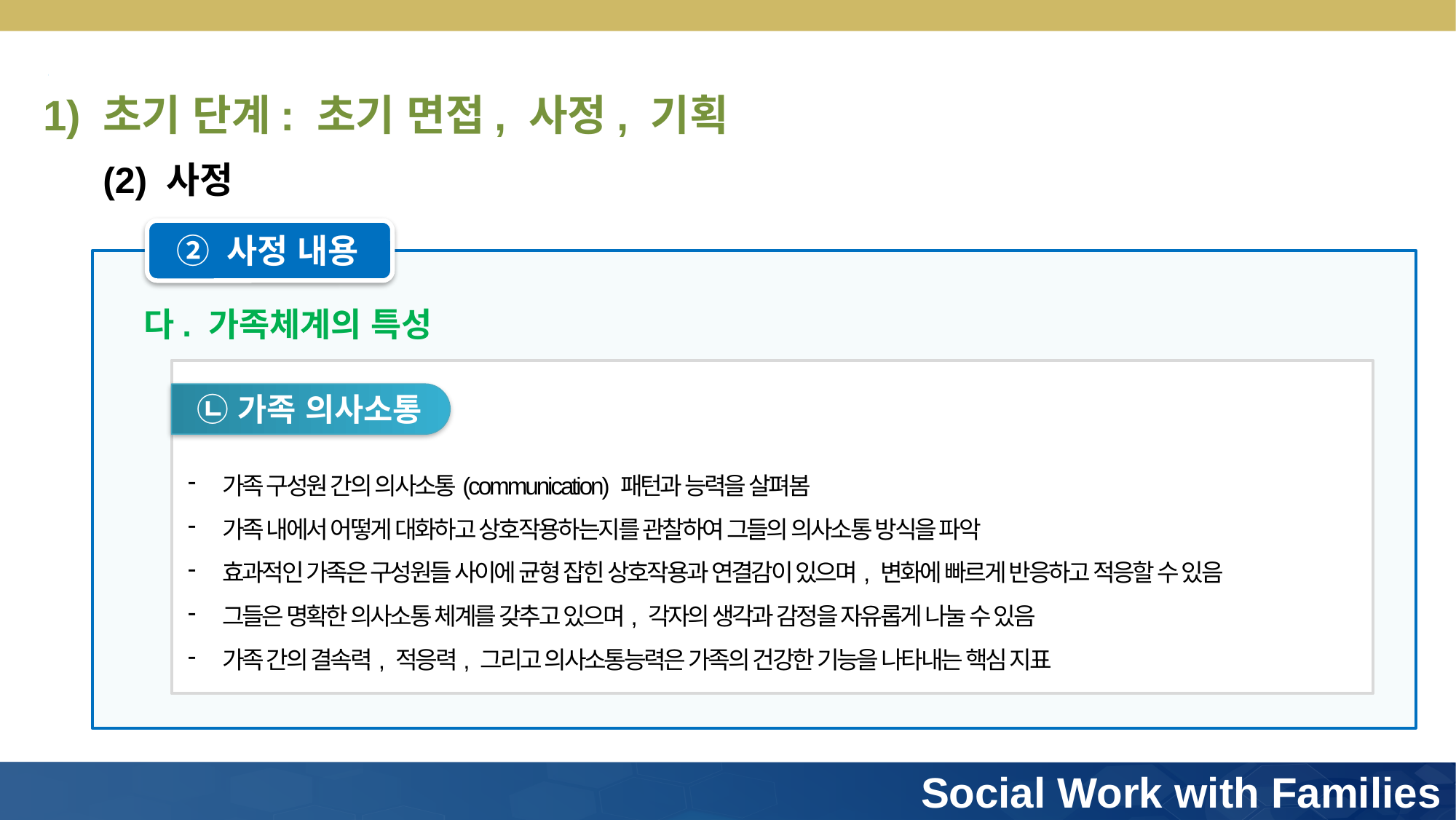

1) 초기 단계: 초기 면접, 사정, 기획
(2) 사정

② 사정 내용

다. 가족체계의 특성

㉡ 가족 의사소통
가족 구성원 간의 의사소통(communication) 패턴과 능력을 살펴봄
가족 내에서 어떻게 대화하고 상호작용하는지를 관찰하여 그들의 의사소통 방식을 파악
효과적인 가족은 구성원들 사이에 균형 잡힌 상호작용과 연결감이 있으며, 변화에 빠르게 반응하고 적응할 수 있음
그들은 명확한 의사소통 체계를 갖추고 있으며, 각자의 생각과 감정을 자유롭게 나눌 수 있음
가족 간의 결속력, 적응력, 그리고 의사소통능력은 가족의 건강한 기능을 나타내는 핵심 지표